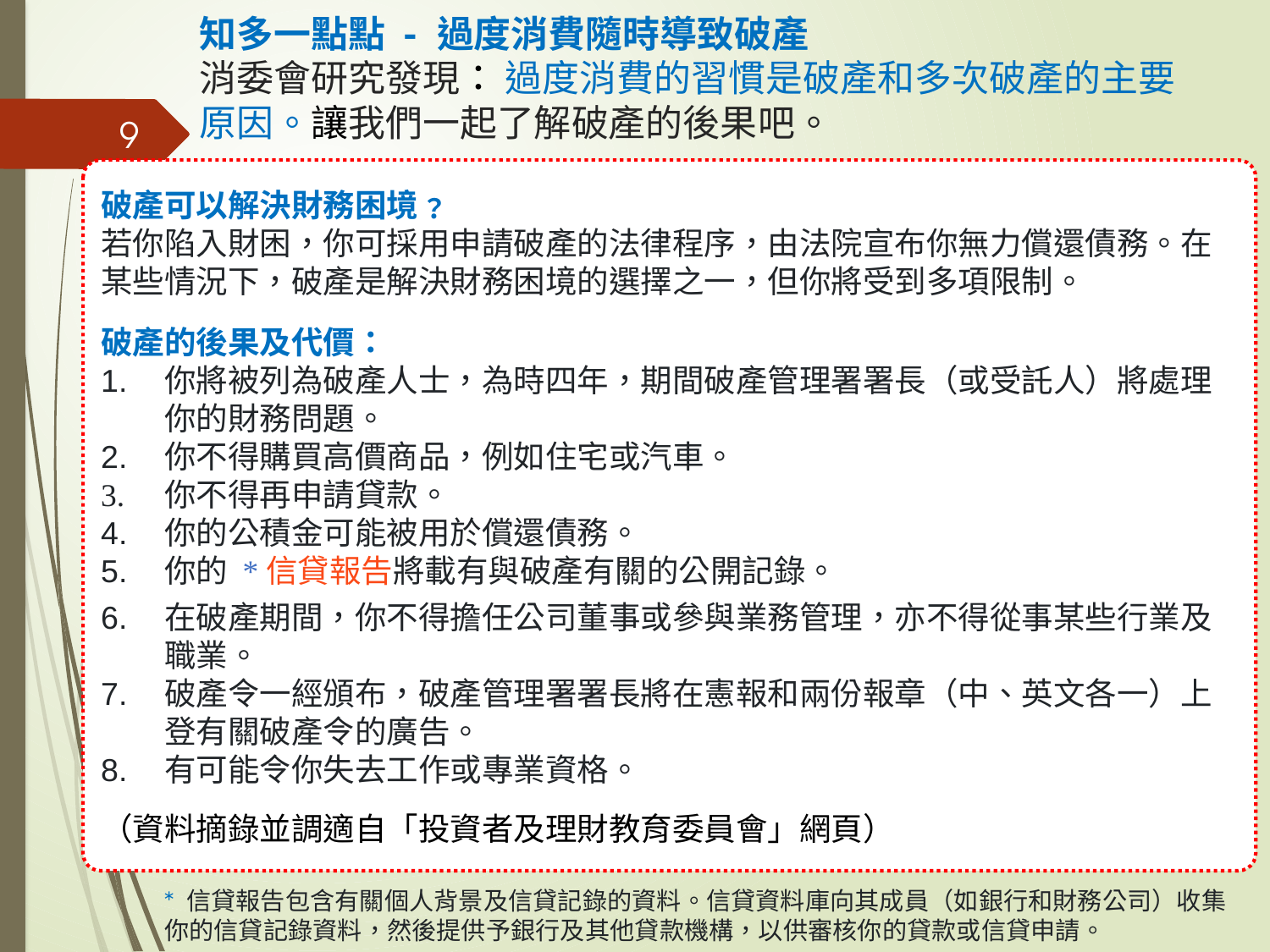

# 知多一點點 - 過度消費隨時導致破產 消委會研究發現： 過度消費的習慣是破產和多次破產的主要原因。讓我們一起了解破產的後果吧。
9

破產可以解決財務困境﹖
若你陷入財困，你可採用申請破產的法律程序，由法院宣布你無力償還債務。在某些情況下，破產是解決財務困境的選擇之一，但你將受到多項限制。
破產的後果及代價：
你將被列為破產人士，為時四年，期間破產管理署署長（或受託人）將處理你的財務問題。
你不得購買高價商品，例如住宅或汽車。
3.    你不得再申請貸款。
你的公積金可能被用於償還債務。
你的 *信貸報告將載有與破產有關的公開記錄。
在破產期間，你不得擔任公司董事或參與業務管理，亦不得從事某些行業及職業。
破產令一經頒布，破產管理署署長將在憲報和兩份報章（中、英文各一）上登有關破產令的廣告。
有可能令你失去工作或專業資格。
（資料摘錄並調適自「投資者及理財教育委員會」網頁）

* 信貸報告包含有關個人背景及信貸記錄的資料。信貸資料庫向其成員（如銀行和財務公司）收集你的信貸記錄資料，然後提供予銀行及其他貸款機構，以供審核你的貸款或信貸申請。